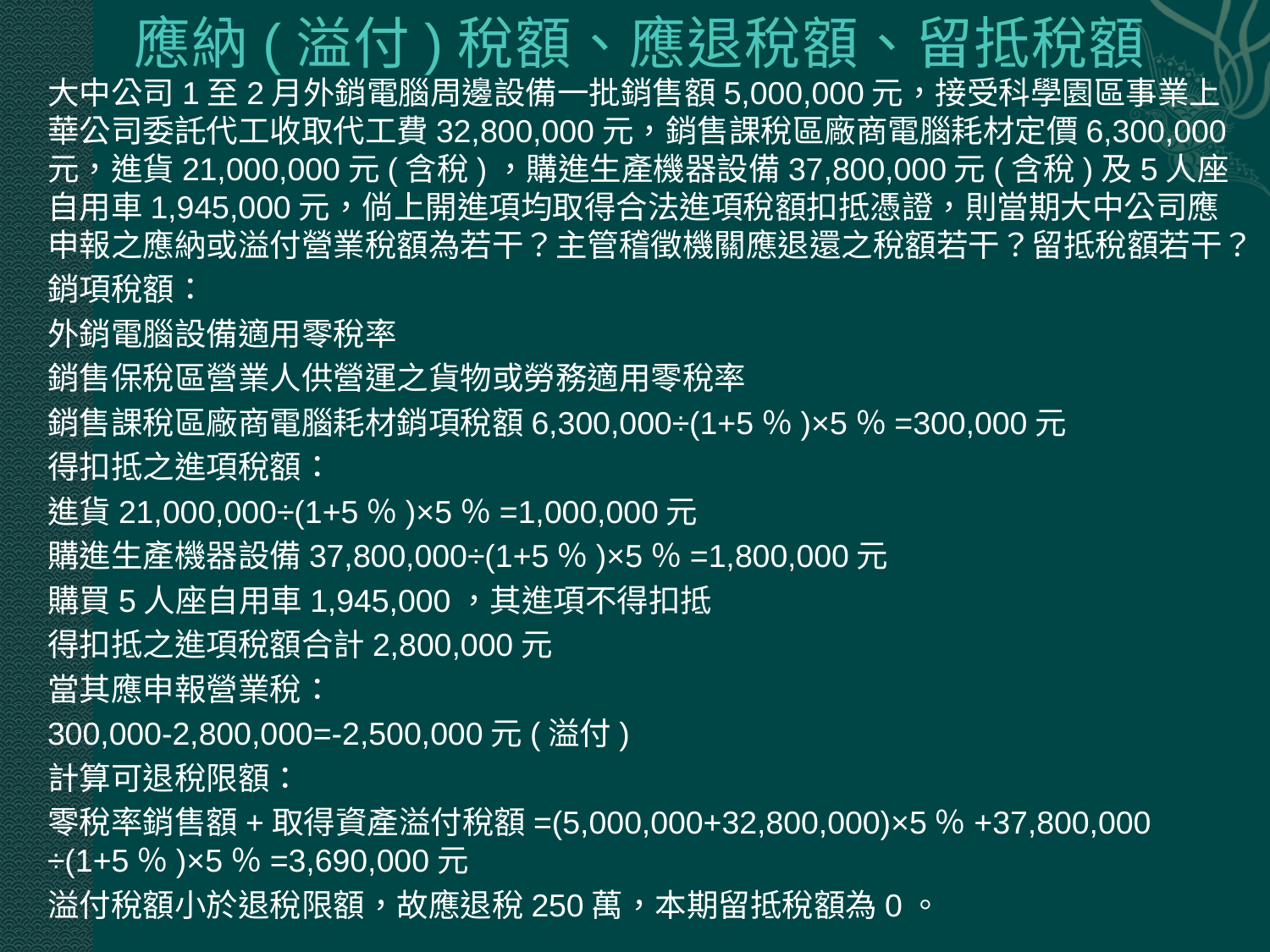

# 應納(溢付)稅額、應退稅額、留抵稅額
大中公司1至2月外銷電腦周邊設備一批銷售額5,000,000元，接受科學園區事業上華公司委託代工收取代工費32,800,000元，銷售課稅區廠商電腦耗材定價6,300,000元，進貨21,000,000元(含稅)，購進生產機器設備37,800,000元(含稅)及5人座自用車1,945,000元，倘上開進項均取得合法進項稅額扣抵憑證，則當期大中公司應申報之應納或溢付營業稅額為若干？主管稽徵機關應退還之稅額若干？留抵稅額若干？
銷項稅額：
外銷電腦設備適用零稅率
銷售保稅區營業人供營運之貨物或勞務適用零稅率
銷售課稅區廠商電腦耗材銷項稅額6,300,000÷(1+5％)×5％=300,000元
得扣抵之進項稅額：
進貨21,000,000÷(1+5％)×5％=1,000,000元
購進生產機器設備37,800,000÷(1+5％)×5％=1,800,000元
購買5人座自用車1,945,000，其進項不得扣抵
得扣抵之進項稅額合計2,800,000元
當其應申報營業稅：
300,000-2,800,000=-2,500,000元(溢付)
計算可退稅限額：
零稅率銷售額+取得資產溢付稅額=(5,000,000+32,800,000)×5％+37,800,000 ÷(1+5％)×5％=3,690,000元
溢付稅額小於退稅限額，故應退稅250萬，本期留抵稅額為0。